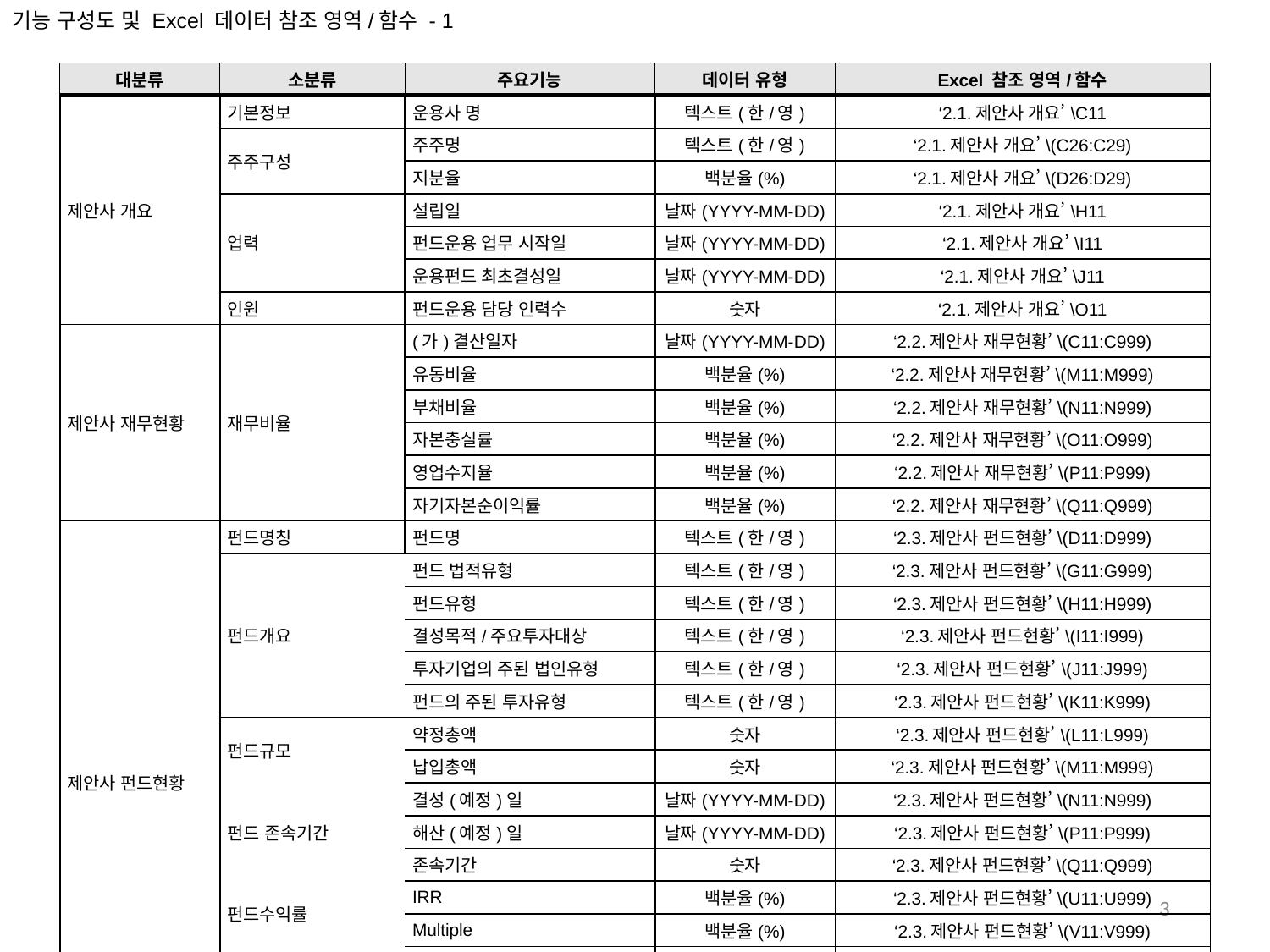

기능 구성도 및 Excel 데이터 참조 영역/함수 - 1
| 대분류 | 소분류 | 주요기능 | 데이터 유형 | Excel 참조 영역/함수 |
| --- | --- | --- | --- | --- |
| 제안사 개요 | 기본정보 | 운용사 명 | 텍스트(한/영) | ‘2.1.제안사 개요’\C11 |
|  | 주주구성 | 주주명 | 텍스트(한/영) | ‘2.1.제안사 개요’\(C26:C29) |
|  |  | 지분율 | 백분율(%) | ‘2.1.제안사 개요’\(D26:D29) |
|  | 업력 | 설립일 | 날짜(YYYY-MM-DD) | ‘2.1.제안사 개요’\H11 |
|  |  | 펀드운용 업무 시작일 | 날짜(YYYY-MM-DD) | ‘2.1.제안사 개요’\I11 |
|  |  | 운용펀드 최초결성일 | 날짜(YYYY-MM-DD) | ‘2.1.제안사 개요’\J11 |
|  | 인원 | 펀드운용 담당 인력수 | 숫자 | ‘2.1.제안사 개요’\O11 |
| 제안사 재무현황 | 재무비율 | (가)결산일자 | 날짜(YYYY-MM-DD) | ‘2.2.제안사 재무현황’\(C11:C999) |
|  |  | 유동비율 | 백분율(%) | ‘2.2.제안사 재무현황’\(M11:M999) |
|  |  | 부채비율 | 백분율(%) | ‘2.2.제안사 재무현황’\(N11:N999) |
|  |  | 자본충실률 | 백분율(%) | ‘2.2.제안사 재무현황’\(O11:O999) |
|  |  | 영업수지율 | 백분율(%) | ‘2.2.제안사 재무현황’\(P11:P999) |
|  |  | 자기자본순이익률 | 백분율(%) | ‘2.2.제안사 재무현황’\(Q11:Q999) |
| 제안사 펀드현황 | 펀드명칭 | 펀드명 | 텍스트(한/영) | ‘2.3.제안사 펀드현황’\(D11:D999) |
|  | 펀드개요 | 펀드 법적유형 | 텍스트(한/영) | ‘2.3.제안사 펀드현황’\(G11:G999) |
|  |  | 펀드유형 | 텍스트(한/영) | ‘2.3.제안사 펀드현황’\(H11:H999) |
|  |  | 결성목적/주요투자대상 | 텍스트(한/영) | ‘2.3.제안사 펀드현황’\(I11:I999) |
|  |  | 투자기업의 주된 법인유형 | 텍스트(한/영) | ‘2.3.제안사 펀드현황’\(J11:J999) |
|  |  | 펀드의 주된 투자유형 | 텍스트(한/영) | ‘2.3.제안사 펀드현황’\(K11:K999) |
|  | 펀드규모 | 약정총액 | 숫자 | ‘2.3.제안사 펀드현황’\(L11:L999) |
|  |  | 납입총액 | 숫자 | ‘2.3.제안사 펀드현황’\(M11:M999) |
|  | 펀드 존속기간 | 결성(예정)일 | 날짜(YYYY-MM-DD) | ‘2.3.제안사 펀드현황’\(N11:N999) |
|  |  | 해산(예정)일 | 날짜(YYYY-MM-DD) | ‘2.3.제안사 펀드현황’\(P11:P999) |
|  |  | 존속기간 | 숫자 | ‘2.3.제안사 펀드현황’\(Q11:Q999) |
|  | 펀드수익률 | IRR | 백분율(%) | ‘2.3.제안사 펀드현황’\(U11:U999) |
|  |  | Multiple | 백분율(%) | ‘2.3.제안사 펀드현황’\(V11:V999) |
|  | 투자 및 회수 | 투자건수 | 숫자 | ‘2.3.제안사 펀드현황’\(W11:W999) |
|  |  | 투자총액 | 숫자 | ‘2.3.제안사 펀드현황’\(X11:X999) |
|  |  | 회수총액 | 숫자 | ‘2.3.제안사 펀드현황’\(Y11:Y999) |
3